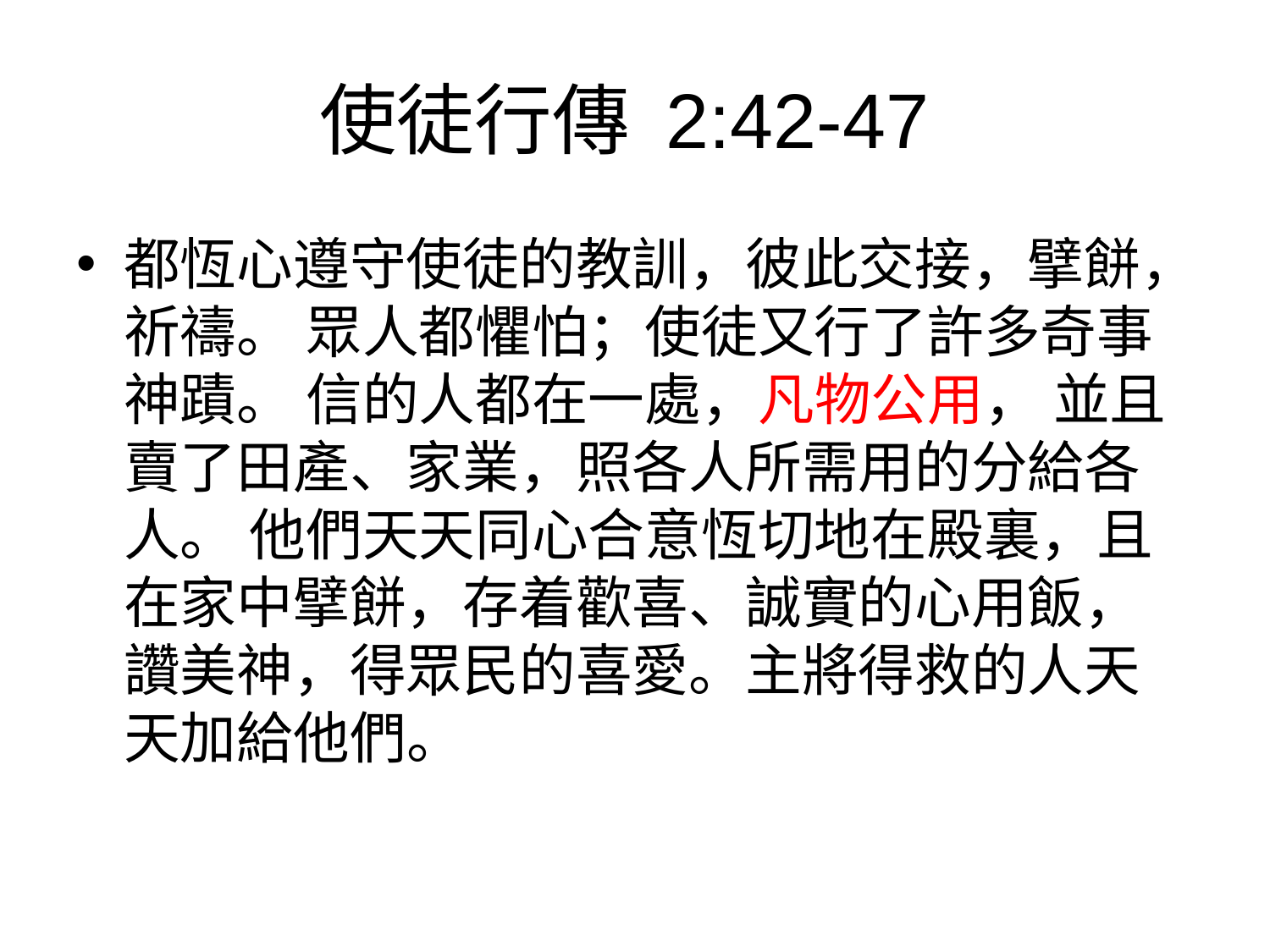

# 使徒行傳‬ 2:42-47
都恆心遵守使徒的教訓，彼此交接，擘餅，祈禱。 眾人都懼怕；使徒又行了許多奇事神蹟。 信的人都在一處，凡物公用， 並且賣了田產、家業，照各人所需用的分給各人。 他們天天同心合意恆切地在殿裏，且在家中擘餅，存着歡喜、誠實的心用飯， 讚美神，得眾民的喜愛。主將得救的人天天加給他們。